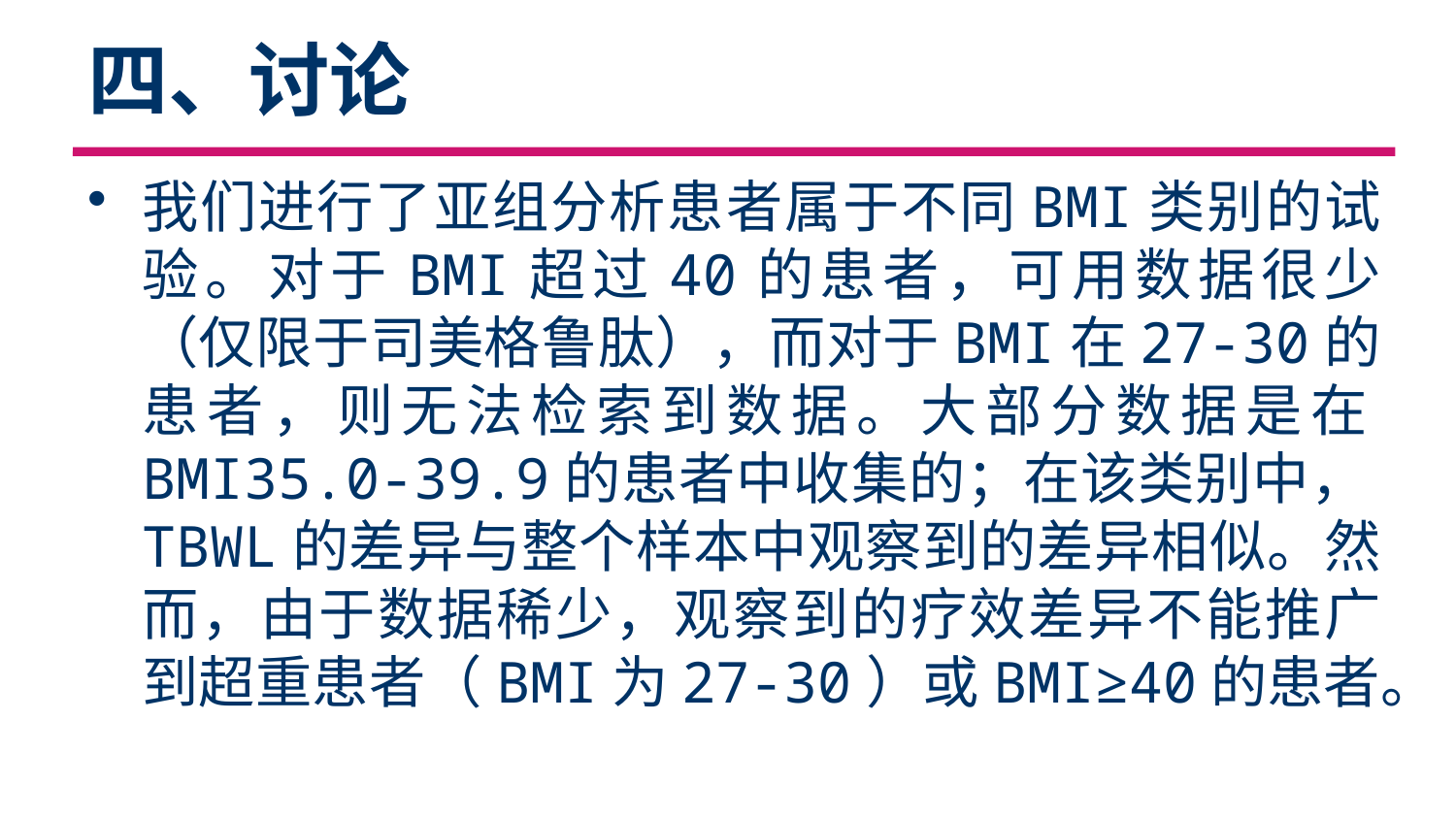

# 四、讨论

我们进行了亚组分析患者属于不同BMI类别的试验。对于BMI超过40的患者，可用数据很少（仅限于司美格鲁肽），而对于BMI在27-30的患者，则无法检索到数据。大部分数据是在BMI35.0-39.9的患者中收集的；在该类别中，TBWL的差异与整个样本中观察到的差异相似。然而，由于数据稀少，观察到的疗效差异不能推广到超重患者（BMI为27-30）或BMI≥40的患者。